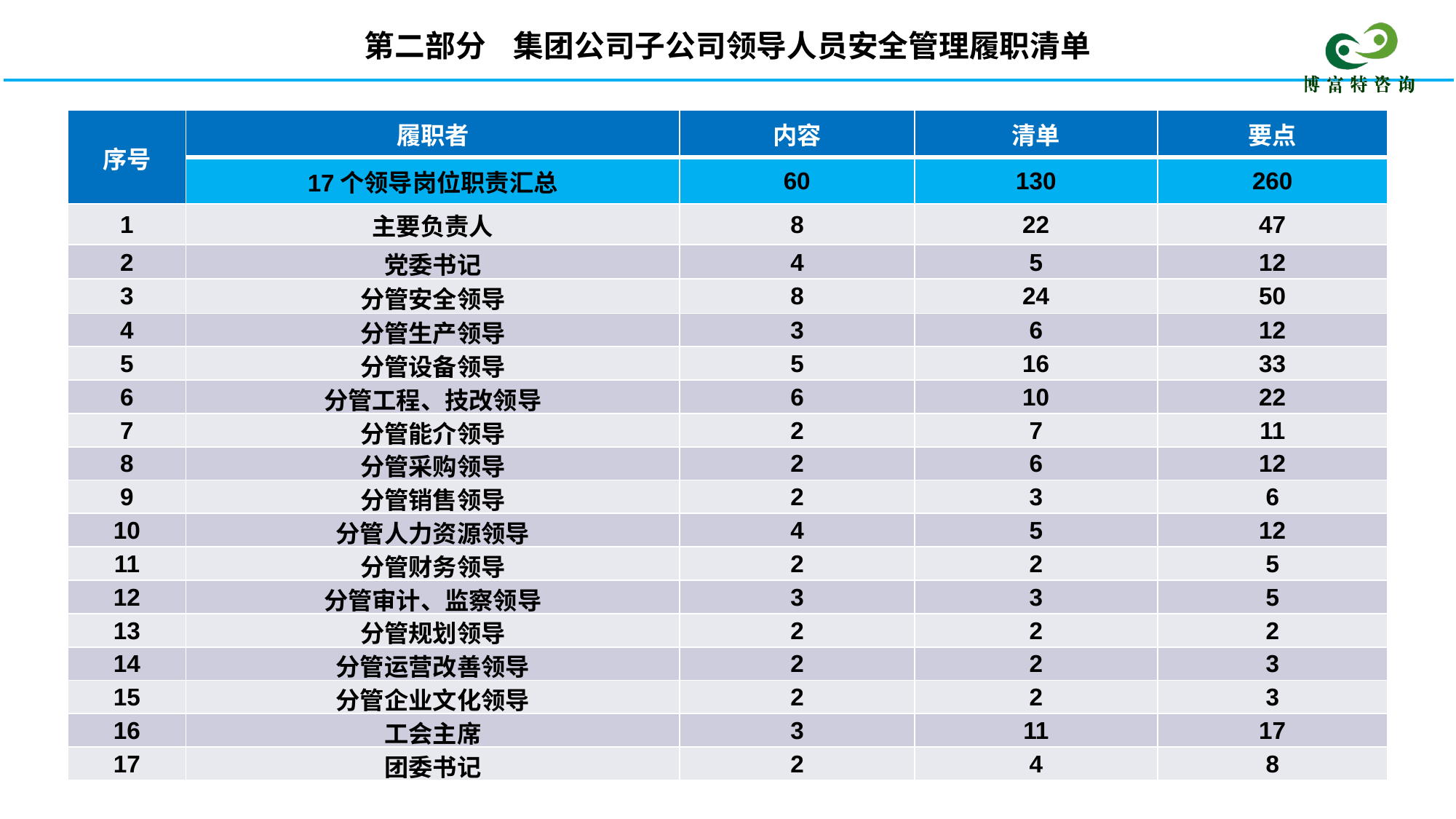

第二部分    集团公司子公司领导人员安全管理履职清单
| 序号 | 履职者 | 内容 | 清单 | 要点 |
| --- | --- | --- | --- | --- |
|  | 17个领导岗位职责汇总 | 60 | 130 | 260 |
| 1 | 主要负责人 | 8 | 22 | 47 |
| 2 | 党委书记 | 4 | 5 | 12 |
| 3 | 分管安全领导 | 8 | 24 | 50 |
| 4 | 分管生产领导 | 3 | 6 | 12 |
| 5 | 分管设备领导 | 5 | 16 | 33 |
| 6 | 分管工程、技改领导 | 6 | 10 | 22 |
| 7 | 分管能介领导 | 2 | 7 | 11 |
| 8 | 分管采购领导 | 2 | 6 | 12 |
| 9 | 分管销售领导 | 2 | 3 | 6 |
| 10 | 分管人力资源领导 | 4 | 5 | 12 |
| 11 | 分管财务领导 | 2 | 2 | 5 |
| 12 | 分管审计、监察领导 | 3 | 3 | 5 |
| 13 | 分管规划领导 | 2 | 2 | 2 |
| 14 | 分管运营改善领导 | 2 | 2 | 3 |
| 15 | 分管企业文化领导 | 2 | 2 | 3 |
| 16 | 工会主席 | 3 | 11 | 17 |
| 17 | 团委书记 | 2 | 4 | 8 |